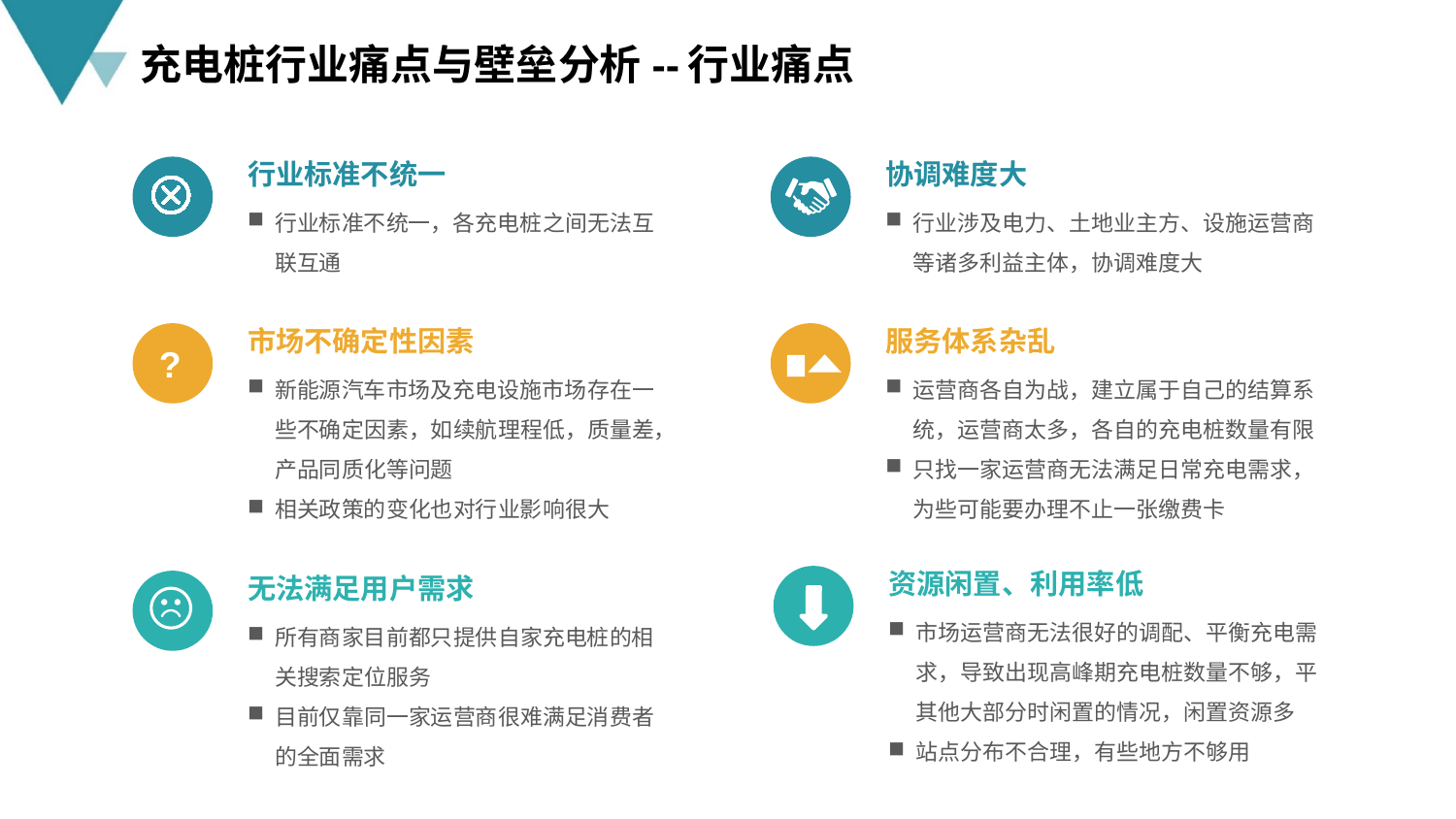

充电桩行业痛点与壁垒分析--行业痛点
行业标准不统一

行业标准不统一，各充电桩之间无法互联互通
协调难度大

行业涉及电力、土地业主方、设施运营商等诸多利益主体，协调难度大

市场不确定性因素

新能源汽车市场及充电设施市场存在一些不确定因素，如续航理程低，质量差，产品同质化等问题
相关政策的变化也对行业影响很大
?
服务体系杂乱

运营商各自为战，建立属于自己的结算系统，运营商太多，各自的充电桩数量有限
只找一家运营商无法满足日常充电需求，为些可能要办理不止一张缴费卡

无法满足用户需求

所有商家目前都只提供自家充电桩的相关搜索定位服务
目前仅靠同一家运营商很难满足消费者的全面需求

资源闲置、利用率低

市场运营商无法很好的调配、平衡充电需求，导致出现高峰期充电桩数量不够，平其他大部分时闲置的情况，闲置资源多
站点分布不合理，有些地方不够用

12